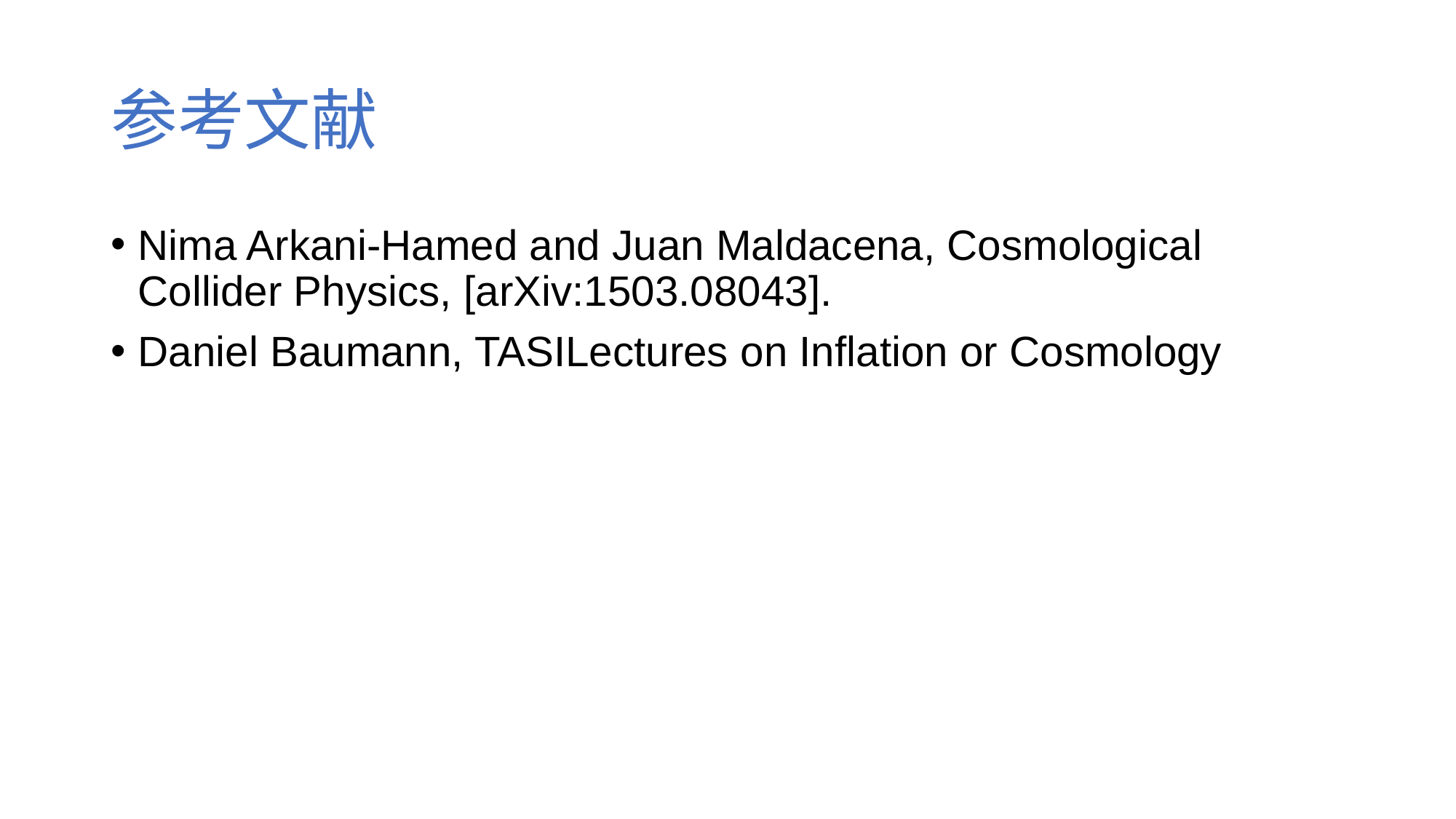

# 参考文献
Nima Arkani-Hamed and Juan Maldacena, Cosmological Collider Physics, [arXiv:1503.08043].
Daniel Baumann, TASILectures on Inflation or Cosmology